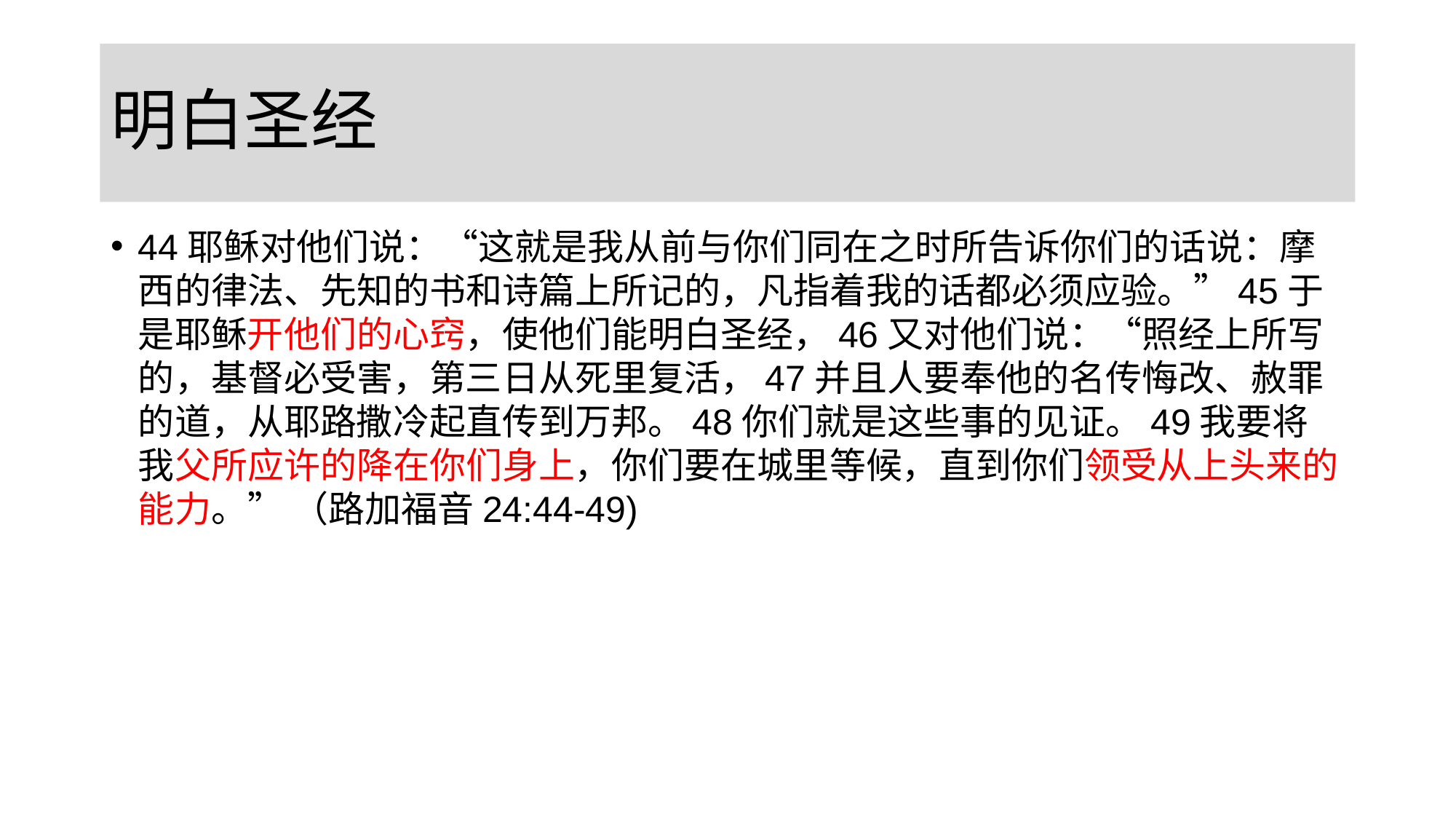

# 明白圣经
44耶稣对他们说：“这就是我从前与你们同在之时所告诉你们的话说：摩西的律法、先知的书和诗篇上所记的，凡指着我的话都必须应验。”45于是耶稣开他们的心窍，使他们能明白圣经，46又对他们说：“照经上所写的，基督必受害，第三日从死里复活，47并且人要奉他的名传悔改、赦罪的道，从耶路撒冷起直传到万邦。48你们就是这些事的见证。49我要将我父所应许的降在你们身上，你们要在城里等候，直到你们领受从上头来的能力。” （路加福音24:44-49)